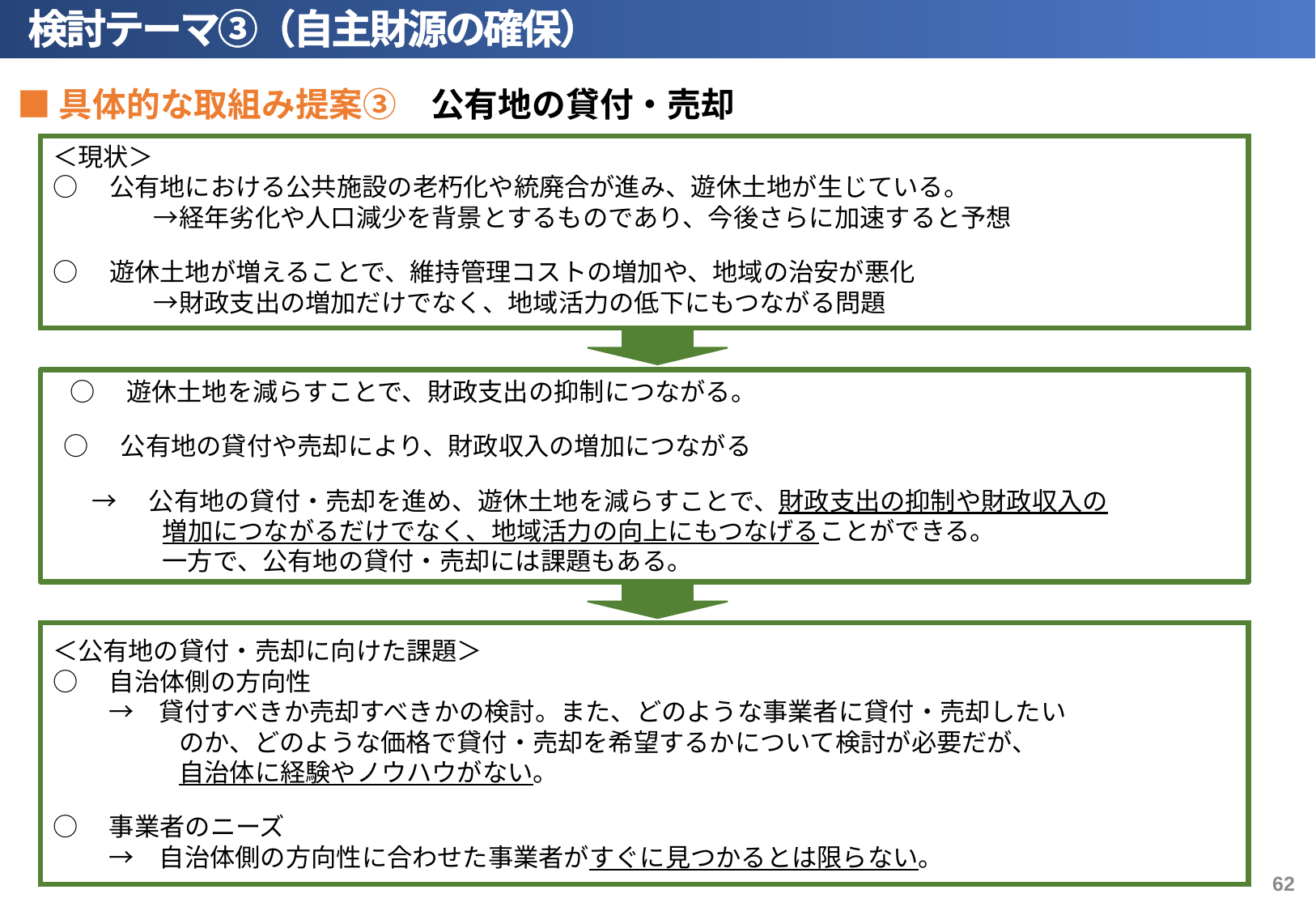

検討テーマ③（自主財源の確保）
■具体的な取組み提案③　公有地の貸付・売却

＜現状＞
○　公有地における公共施設の老朽化や統廃合が進み、遊休土地が生じている。
　　　　→経年劣化や人口減少を背景とするものであり、今後さらに加速すると予想

○　遊休土地が増えることで、維持管理コストの増加や、地域の治安が悪化
　　　　→財政支出の増加だけでなく、地域活力の低下にもつながる問題

   ○　遊休土地を減らすことで、財政支出の抑制につながる。

  ○　公有地の貸付や売却により、財政収入の増加につながる

       →　公有地の貸付・売却を進め、遊休土地を減らすことで、財政支出の抑制や財政収入の
　　　      増加につながるだけでなく、地域活力の向上にもつなげることができる。
　　　      一方で、公有地の貸付・売却には課題もある。

＜公有地の貸付・売却に向けた課題＞
○　自治体側の方向性
　　 →　貸付すべきか売却すべきかの検討。また、どのような事業者に貸付・売却したい
　　　　　のか、どのような価格で貸付・売却を希望するかについて検討が必要だが、
　　　　　自治体に経験やノウハウがない。

○　事業者のニーズ
　　 →　自治体側の方向性に合わせた事業者がすぐに見つかるとは限らない。
62